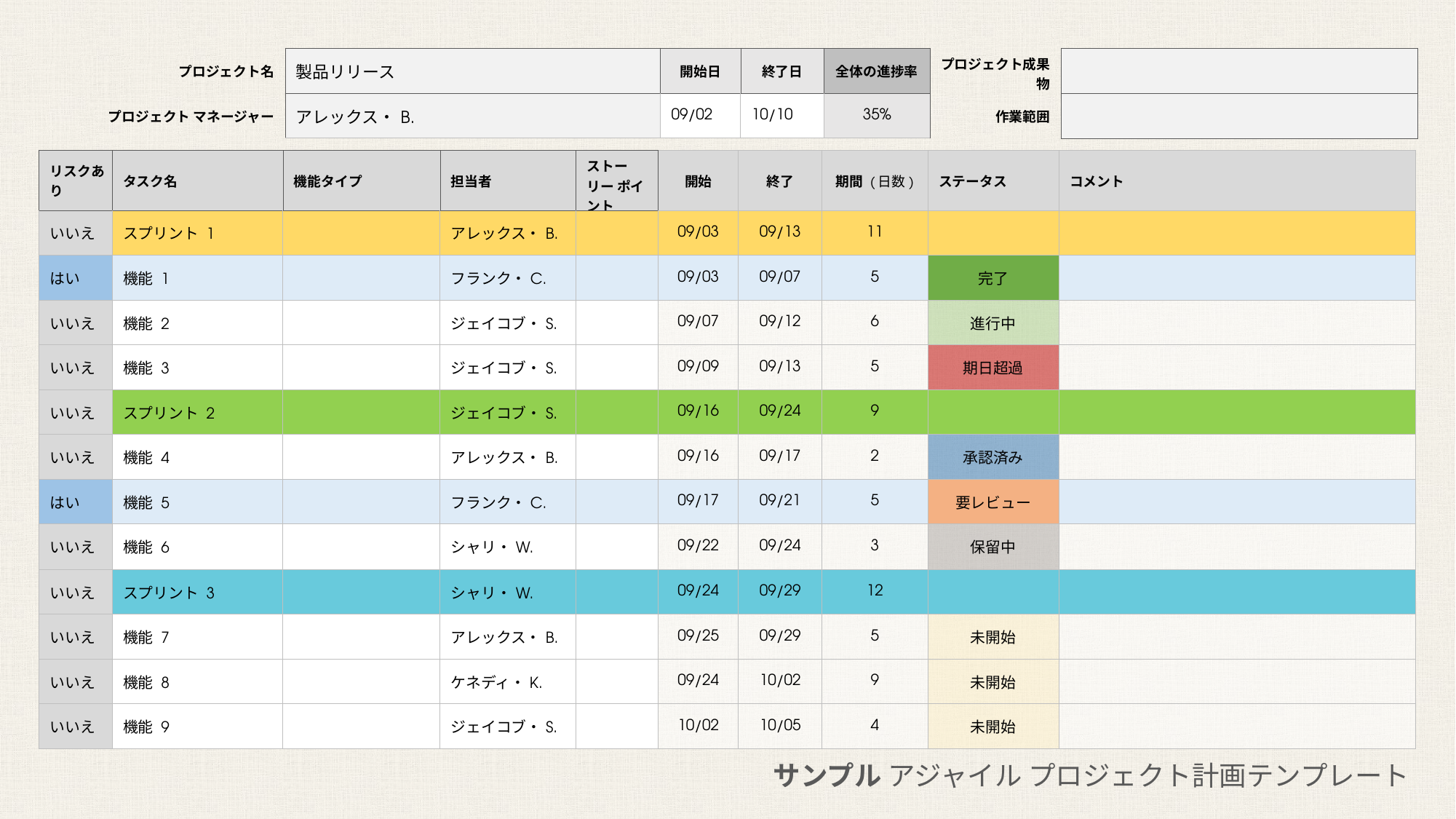

| プロジェクト名 | 製品リリース | 開始日 | 終了日 | 全体の進捗率 | プロジェクト成果物 |  |
| --- | --- | --- | --- | --- | --- | --- |
| プロジェクト マネージャー | アレックス・B. | 09/02 | 10/10 | 35% | 作業範囲 |  |
| リスクあり | タスク名 | 機能タイプ | 担当者 | ストーリー ポイント | 開始 | 終了 | 期間 (日数) | ステータス | コメント |
| --- | --- | --- | --- | --- | --- | --- | --- | --- | --- |
| いいえ | スプリント 1 |  | アレックス・B. |  | 09/03 | 09/13 | 11 |  |  |
| はい | 機能 1 |  | フランク・C. |  | 09/03 | 09/07 | 5 | 完了 |  |
| いいえ | 機能 2 |  | ジェイコブ・S. |  | 09/07 | 09/12 | 6 | 進行中 |  |
| いいえ | 機能 3 |  | ジェイコブ・S. |  | 09/09 | 09/13 | 5 | 期日超過 |  |
| いいえ | スプリント 2 |  | ジェイコブ・S. |  | 09/16 | 09/24 | 9 |  |  |
| いいえ | 機能 4 |  | アレックス・B. |  | 09/16 | 09/17 | 2 | 承認済み |  |
| はい | 機能 5 |  | フランク・C. |  | 09/17 | 09/21 | 5 | 要レビュー |  |
| いいえ | 機能 6 |  | シャリ・W. |  | 09/22 | 09/24 | 3 | 保留中 |  |
| いいえ | スプリント 3 |  | シャリ・W. |  | 09/24 | 09/29 | 12 |  |  |
| いいえ | 機能 7 |  | アレックス・B. |  | 09/25 | 09/29 | 5 | 未開始 |  |
| いいえ | 機能 8 |  | ケネディ・K. |  | 09/24 | 10/02 | 9 | 未開始 |  |
| いいえ | 機能 9 |  | ジェイコブ・S. |  | 10/02 | 10/05 | 4 | 未開始 |  |
サンプル アジャイル プロジェクト計画テンプレート